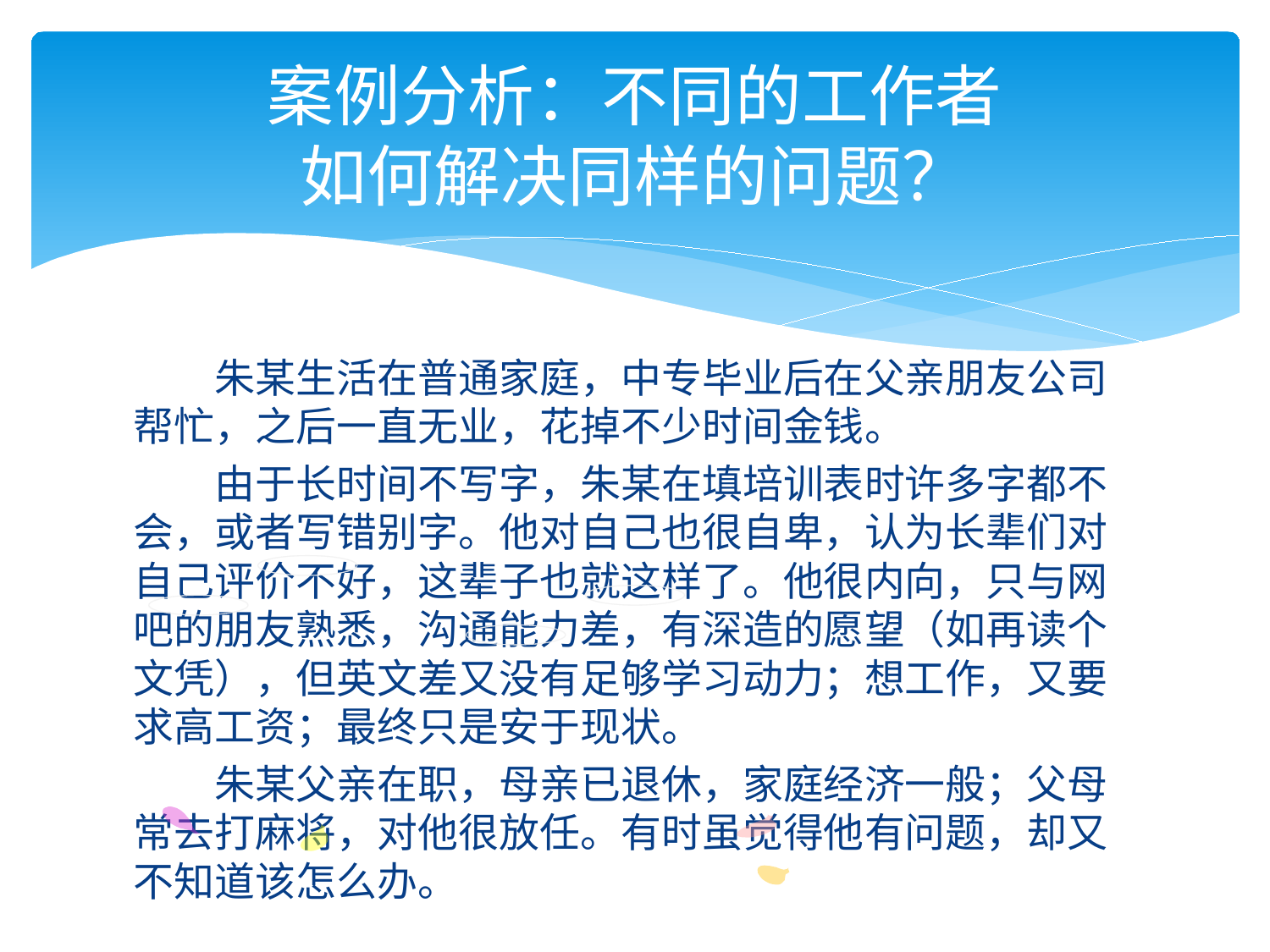

# 案例分析：不同的工作者 如何解决同样的问题？
　　朱某生活在普通家庭，中专毕业后在父亲朋友公司帮忙，之后一直无业，花掉不少时间金钱。
　　由于长时间不写字，朱某在填培训表时许多字都不会，或者写错别字。他对自己也很自卑，认为长辈们对自己评价不好，这辈子也就这样了。他很内向，只与网吧的朋友熟悉，沟通能力差，有深造的愿望（如再读个文凭），但英文差又没有足够学习动力；想工作，又要求高工资；最终只是安于现状。
　　朱某父亲在职，母亲已退休，家庭经济一般；父母常去打麻将，对他很放任。有时虽觉得他有问题，却又不知道该怎么办。